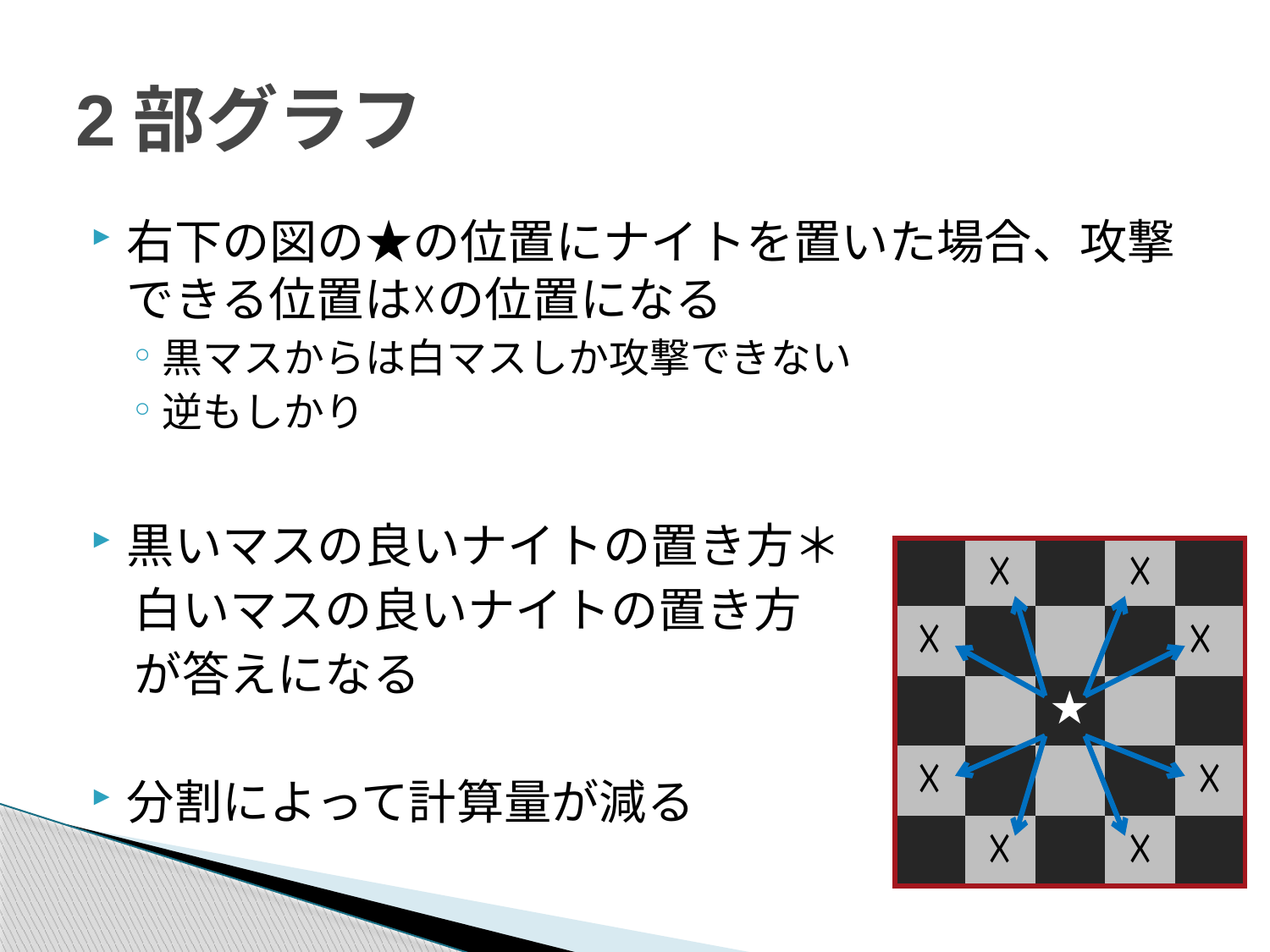

# 2部グラフ
右下の図の★の位置にナイトを置いた場合、攻撃できる位置は☓の位置になる
黒マスからは白マスしか攻撃できない
逆もしかり

黒いマスの良いナイトの置き方＊
   白いマスの良いナイトの置き方
   が答えになる

分割によって計算量が減る
|  | ☓ |  | ☓ |  |
| --- | --- | --- | --- | --- |
| ☓ |  |  |  | ☓ |
|  |  | ★ |  |  |
| ☓ |  |  |  | ☓ |
|  | ☓ |  | ☓ |  |